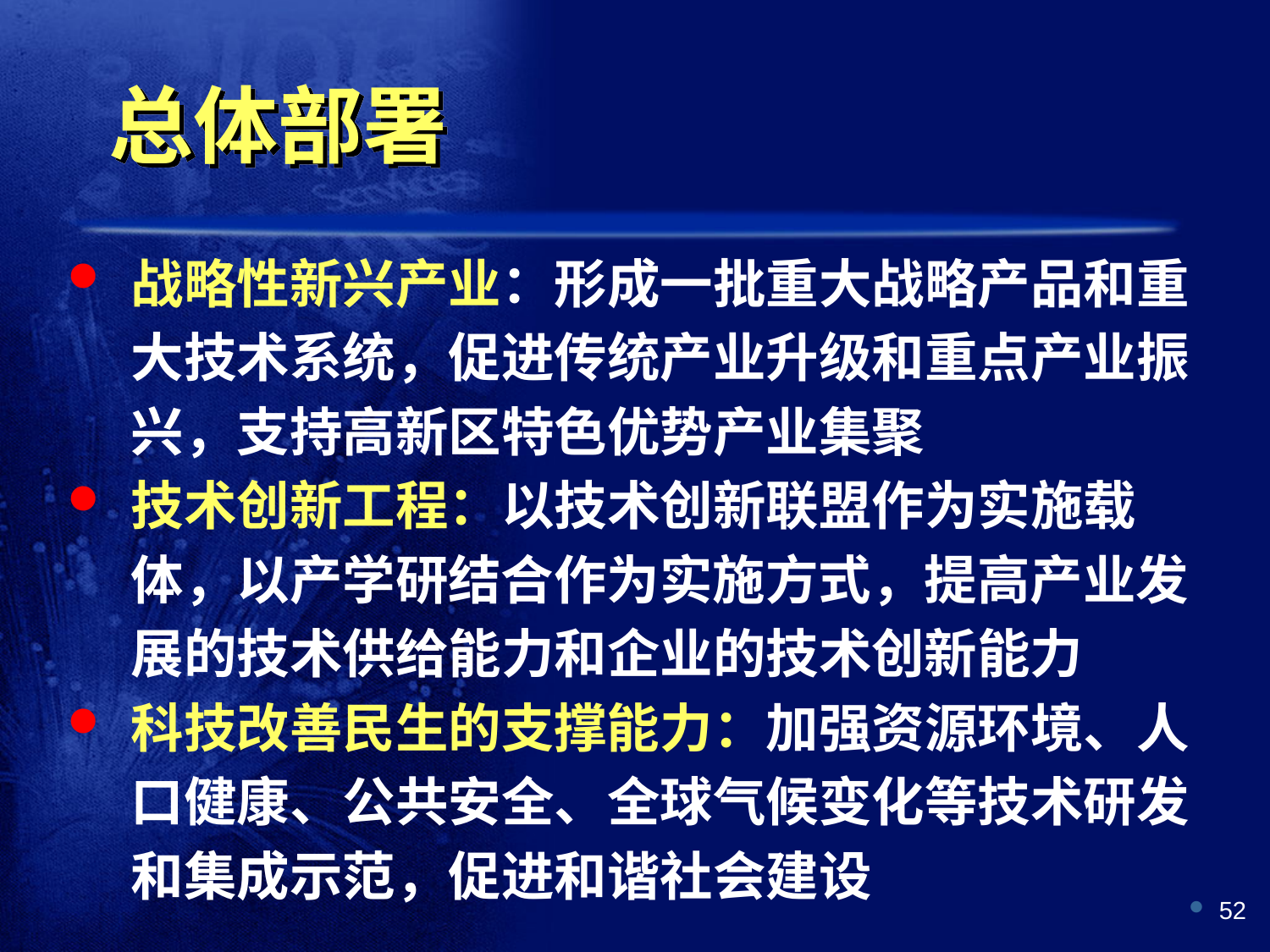

总体部署
战略性新兴产业：形成一批重大战略产品和重大技术系统，促进传统产业升级和重点产业振兴，支持高新区特色优势产业集聚
技术创新工程：以技术创新联盟作为实施载体，以产学研结合作为实施方式，提高产业发展的技术供给能力和企业的技术创新能力
科技改善民生的支撑能力：加强资源环境、人口健康、公共安全、全球气候变化等技术研发和集成示范，促进和谐社会建设
52